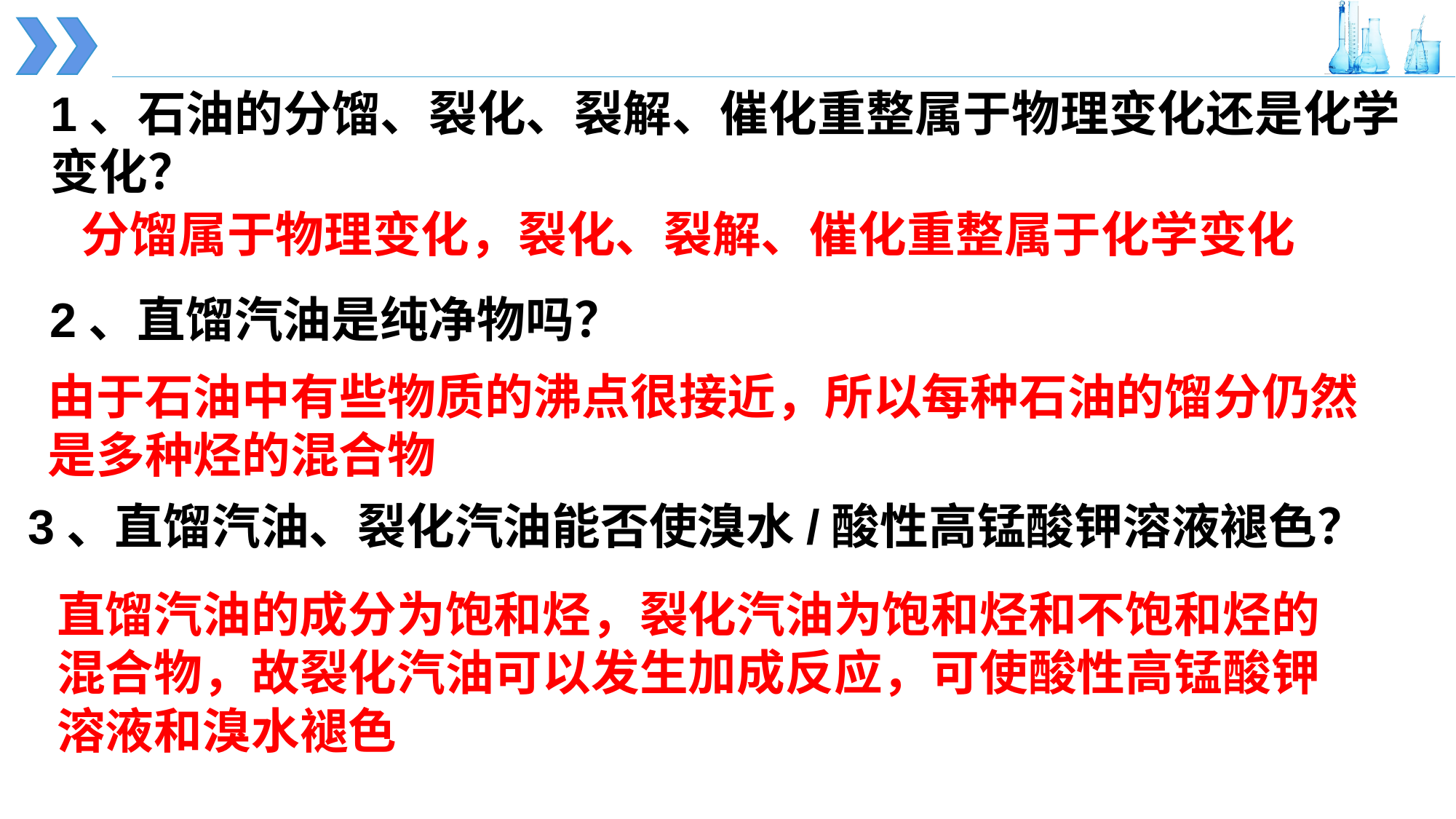

1、石油的分馏、裂化、裂解、催化重整属于物理变化还是化学变化？
分馏属于物理变化，裂化、裂解、催化重整属于化学变化
2、直馏汽油是纯净物吗？
由于石油中有些物质的沸点很接近，所以每种石油的馏分仍然是多种烃的混合物
3、直馏汽油、裂化汽油能否使溴水/酸性高锰酸钾溶液褪色？
直馏汽油的成分为饱和烃，裂化汽油为饱和烃和不饱和烃的混合物，故裂化汽油可以发生加成反应，可使酸性高锰酸钾溶液和溴水褪色